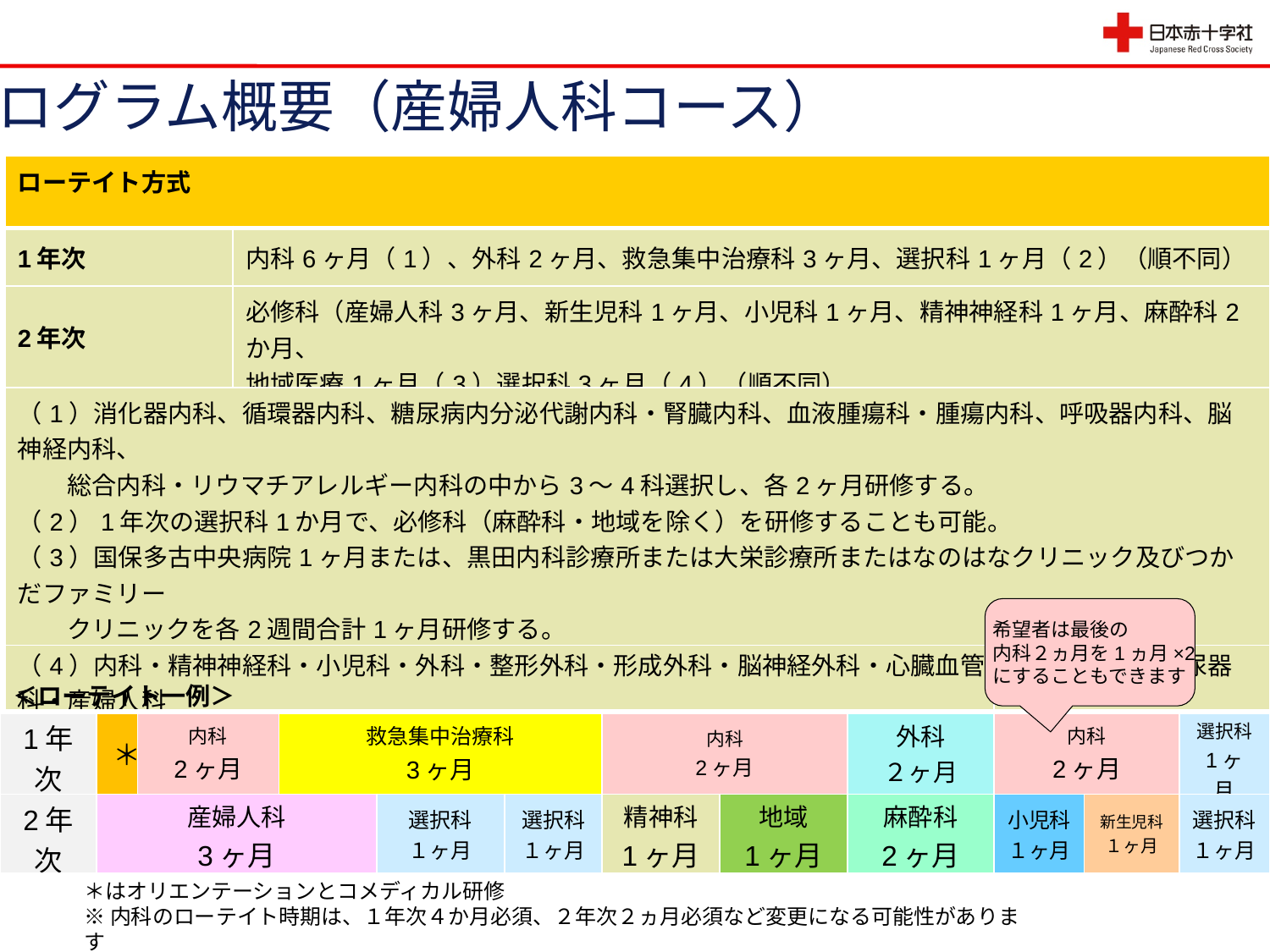

プログラム概要（産婦人科コース）
| ローテイト方式 |  |
| --- | --- |
| 1年次 | 内科6ヶ月（1）、外科2ヶ月、救急集中治療科3ヶ月、選択科1ヶ月（2）（順不同） |
| 2年次 | 必修科（産婦人科3ヶ月、新生児科1ヶ月、小児科1ヶ月、精神神経科1ヶ月、麻酔科2か月、 地域医療1ヶ月（3）選択科3ヶ月（4）（順不同） |
| （1）消化器内科、循環器内科、糖尿病内分泌代謝内科・腎臓内科、血液腫瘍科・腫瘍内科、呼吸器内科、脳神経内科、 　　総合内科・リウマチアレルギー内科の中から3～4科選択し、各2ヶ月研修する。 （2）1年次の選択科1か月で、必修科（麻酔科・地域を除く）を研修することも可能。 （3）国保多古中央病院1ヶ月または、黒田内科診療所または大栄診療所またはなのはなクリニック及びつかだファミリー 　　クリニックを各2週間合計1ヶ月研修する。 （4）内科・精神神経科・小児科・外科・整形外科・形成外科・脳神経外科・心臓血管外科・皮膚科・泌尿器科・産婦人科 　　 眼科・耳鼻咽喉科・放射線科・麻酔科・救急集中治療科・新生児科・呼吸器外科・感染症科、病理部 　　の中から、選択し研修する。 |  |
希望者は最後の
内科２ヵ月を1ヵ月×2
にすることもできます
| ＜ローテイト一例＞ |  |  |  |  |  |  |  |  |  |  |  |
| --- | --- | --- | --- | --- | --- | --- | --- | --- | --- | --- | --- |
| 1年次 | ＊ | 内科 2ヶ月 | 救急集中治療科 3ヶ月 |  |  | 内科 2ヶ月 |  | 外科 ２ヶ月 | 内科 2ヶ月 |  | 選択科 1ヶ月 |
| 2年次 | 産婦人科 3ヶ月 |  |  | 選択科 １ヶ月 | 選択科１ヶ月 | 精神科 1ヶ月 | 地域 1ヶ月 | 麻酔科 2ヶ月 | 小児科 １ヶ月 | 新生児科 １ヶ月 | 選択科１ヶ月 |
＊はオリエンテーションとコメディカル研修
※内科のローテイト時期は、１年次４か月必須、２年次２ヵ月必須など変更になる可能性があります